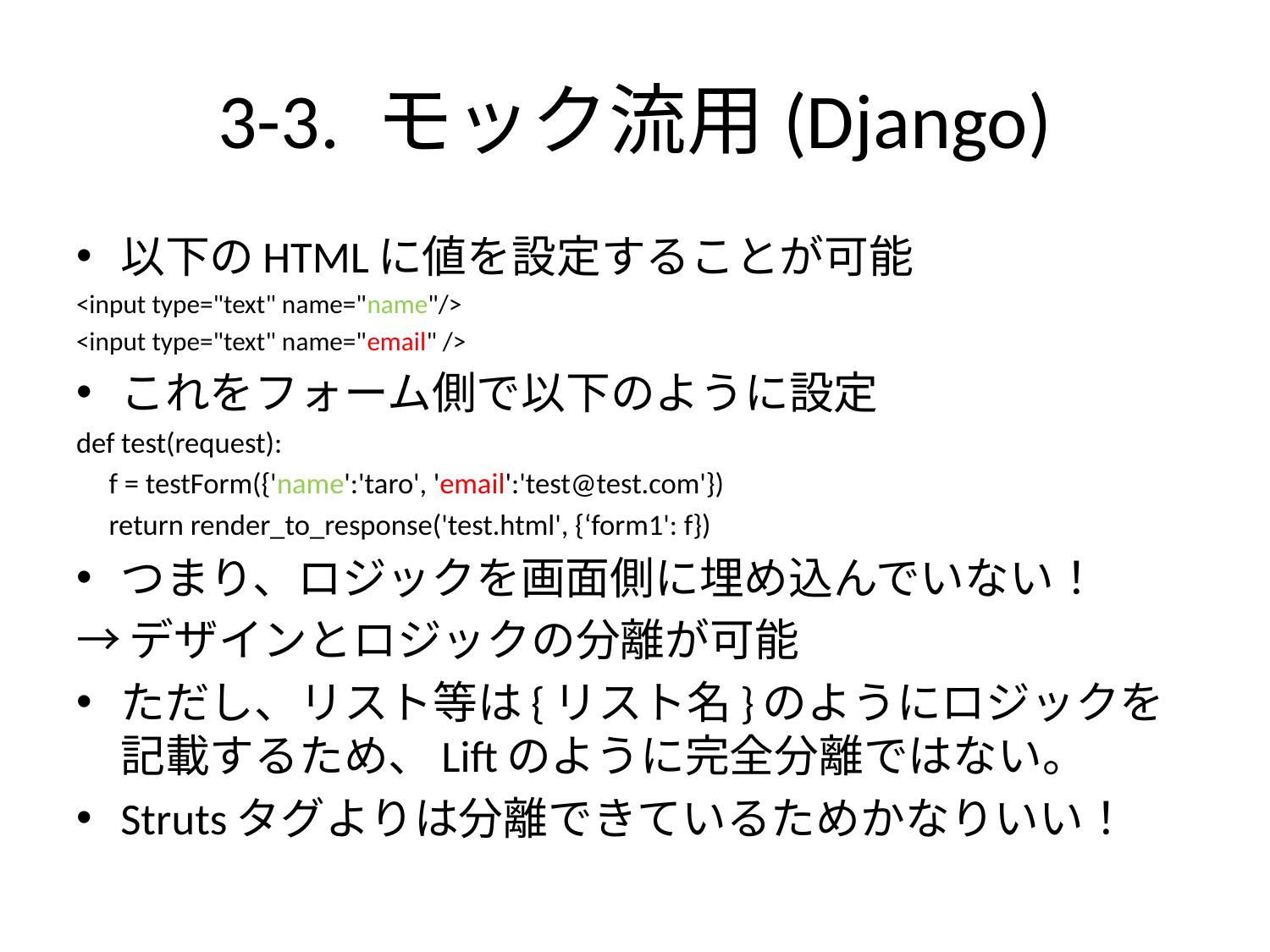

# 3-3. モック流用(Django)
以下のHTMLに値を設定することが可能
<input type="text" name="name"/>
<input type="text" name="email" />
これをフォーム側で以下のように設定
def test(request):
     f = testForm({'name':'taro', 'email':'test@test.com'})
     return render_to_response('test.html', {‘form1': f})
つまり、ロジックを画面側に埋め込んでいない！
→デザインとロジックの分離が可能
ただし、リスト等は{リスト名}のようにロジックを記載するため、Liftのように完全分離ではない。
Strutsタグよりは分離できているためかなりいい！